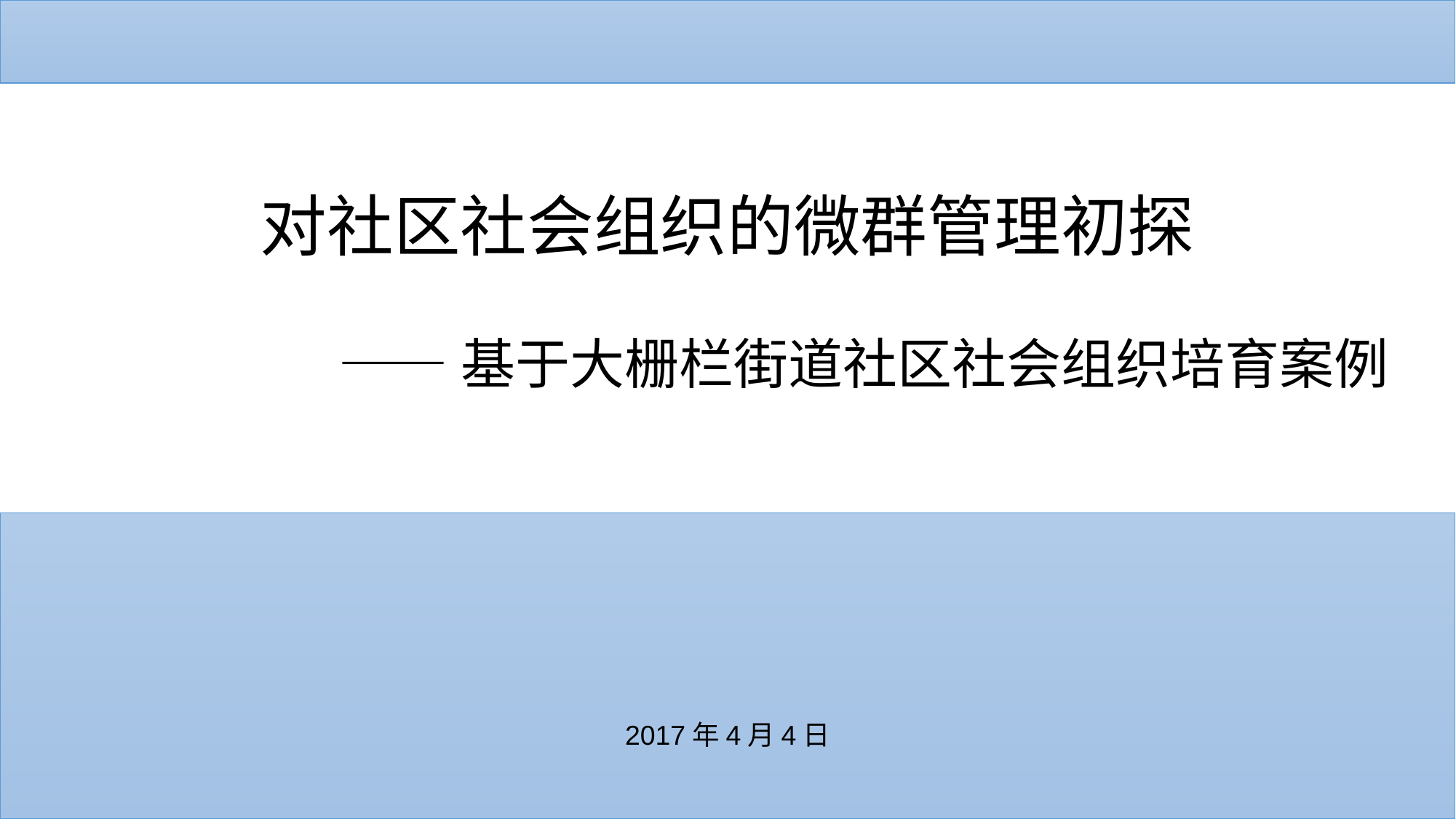

对社区社会组织的微群管理初探

——基于大栅栏街道社区社会组织培育案例

2017年4月4日